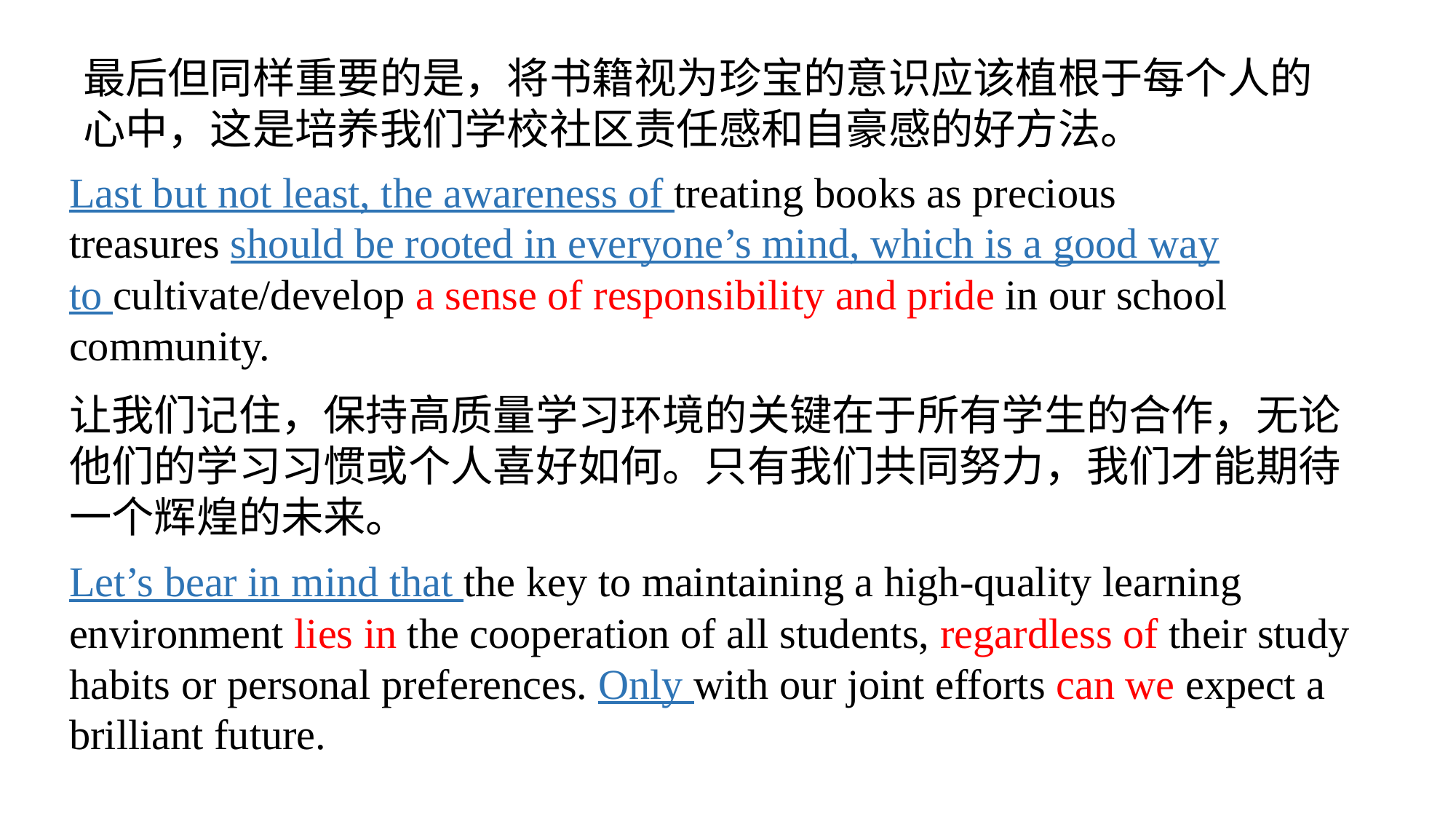

最后但同样重要的是，将书籍视为珍宝的意识应该植根于每个人的心中，这是培养我们学校社区责任感和自豪感的好方法。
Last but not least, the awareness of treating books as precious treasures should be rooted in everyone’s mind, which is a good way to cultivate/develop a sense of responsibility and pride in our school community.
让我们记住，保持高质量学习环境的关键在于所有学生的合作，无论他们的学习习惯或个人喜好如何。只有我们共同努力，我们才能期待一个辉煌的未来。
Let’s bear in mind that the key to maintaining a high-quality learning environment lies in the cooperation of all students, regardless of their study habits or personal preferences. Only with our joint efforts can we expect a brilliant future.